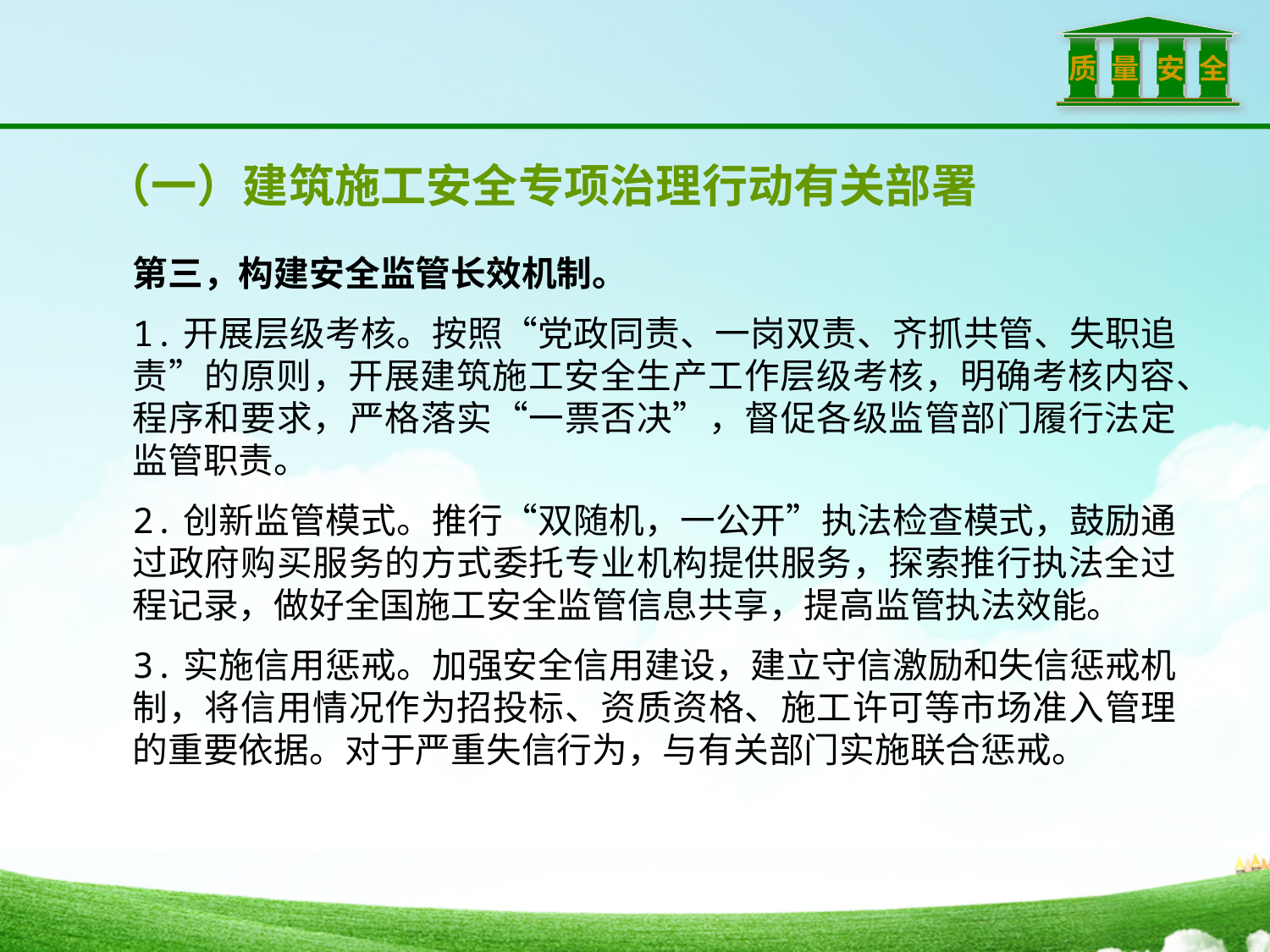

（一）建筑施工安全专项治理行动有关部署
第三，构建安全监管长效机制。
1.开展层级考核。按照“党政同责、一岗双责、齐抓共管、失职追责”的原则，开展建筑施工安全生产工作层级考核，明确考核内容、程序和要求，严格落实“一票否决”，督促各级监管部门履行法定监管职责。
2.创新监管模式。推行“双随机，一公开”执法检查模式，鼓励通过政府购买服务的方式委托专业机构提供服务，探索推行执法全过程记录，做好全国施工安全监管信息共享，提高监管执法效能。
3.实施信用惩戒。加强安全信用建设，建立守信激励和失信惩戒机制，将信用情况作为招投标、资质资格、施工许可等市场准入管理的重要依据。对于严重失信行为，与有关部门实施联合惩戒。